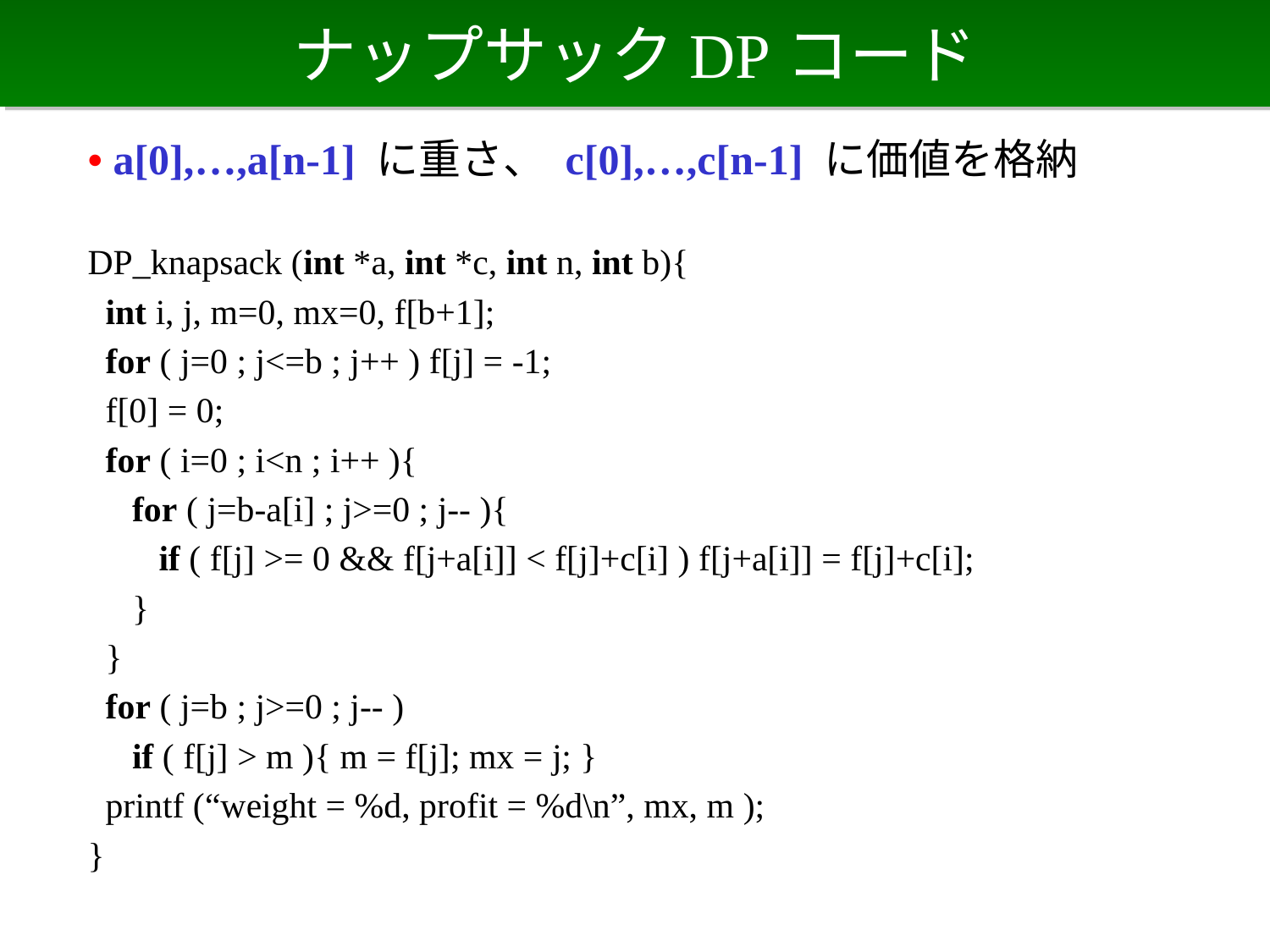

# ナップサックDPコード
• a[0],…,a[n-1] に重さ、 c[0],…,c[n-1] に価値を格納

DP_knapsack (int *a, int *c, int n, int b){
  int i, j, m=0, mx=0, f[b+1];
  for ( j=0 ; j<=b ; j++ ) f[j] = -1;
  f[0] = 0;
  for ( i=0 ; i<n ; i++ ){
     for ( j=b-a[i] ; j>=0 ; j-- ){
        if ( f[j] >= 0 && f[j+a[i]] < f[j]+c[i] ) f[j+a[i]] = f[j]+c[i];
     }
  }
  for ( j=b ; j>=0 ; j-- )
     if ( f[j] > m ){ m = f[j]; mx = j; }
  printf (“weight = %d, profit = %d\n”, mx, m );
}